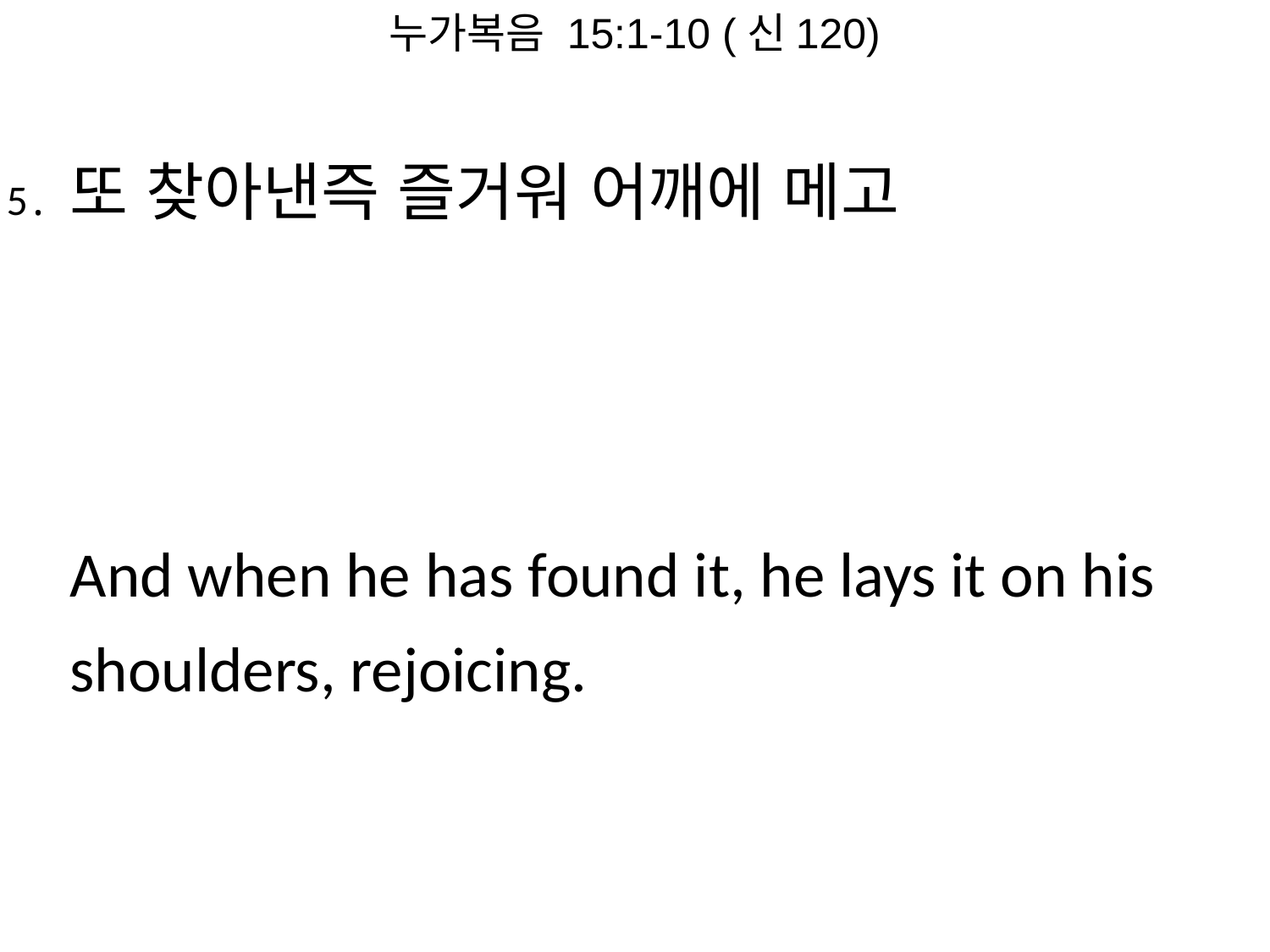

누가복음 15:1-10 (신120)
#
5․	또 찾아낸즉 즐거워 어깨에 메고
And when he has found it, he lays it on his shoulders, rejoicing.